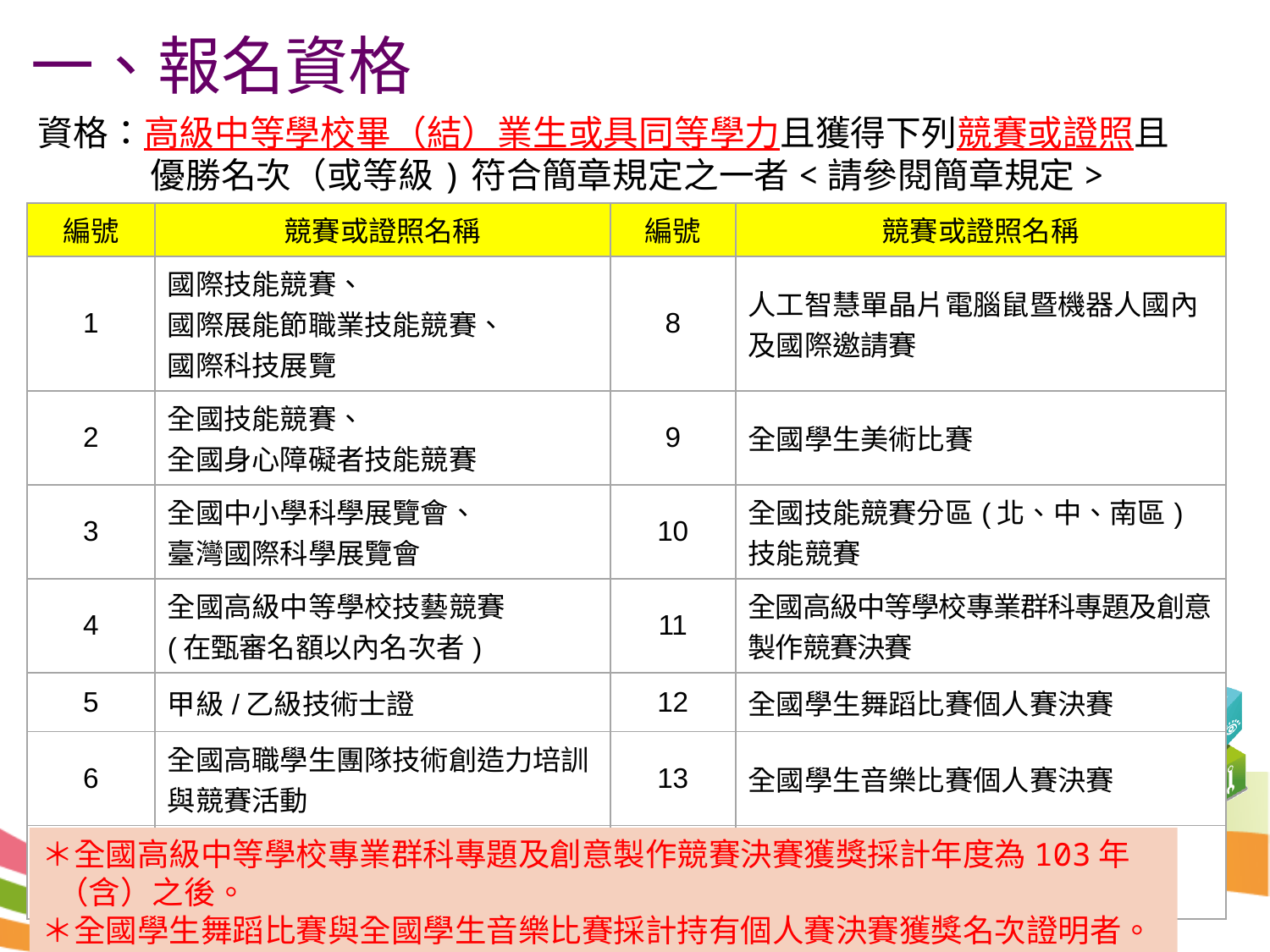

一、報名資格
資格：高級中等學校畢（結）業生或具同等學力且獲得下列競賽或證照且優勝名次（或等級)符合簡章規定之一者<請參閱簡章規定>
| 編號 | 競賽或證照名稱 | 編號 | 競賽或證照名稱 |
| --- | --- | --- | --- |
| 1 | 國際技能競賽、 國際展能節職業技能競賽、 國際科技展覽 | 8 | 人工智慧單晶片電腦鼠暨機器人國內及國際邀請賽 |
| 2 | 全國技能競賽、 全國身心障礙者技能競賽 | 9 | 全國學生美術比賽 |
| 3 | 全國中小學科學展覽會、 臺灣國際科學展覽會 | 10 | 全國技能競賽分區(北、中、南區)技能競賽 |
| 4 | 全國高級中等學校技藝競賽 (在甄審名額以內名次者) | 11 | 全國高級中等學校專業群科專題及創意製作競賽決賽 |
| 5 | 甲級/乙級技術士證 | 12 | 全國學生舞蹈比賽個人賽決賽 |
| 6 | 全國高職學生團隊技術創造力培訓與競賽活動 | 13 | 全國學生音樂比賽個人賽決賽 |
| 7 | 全國高中職智慧鐵人創意競賽暨國際邀請賽決賽 | 14 | 其他參加國際性特殊技藝技能競賽 （須通過本會審查） |
＊全國高級中等學校專業群科專題及創意製作競賽決賽獲獎採計年度為103年
 （含）之後。
＊全國學生舞蹈比賽與全國學生音樂比賽採計持有個人賽決賽獲獎名次證明者。
3